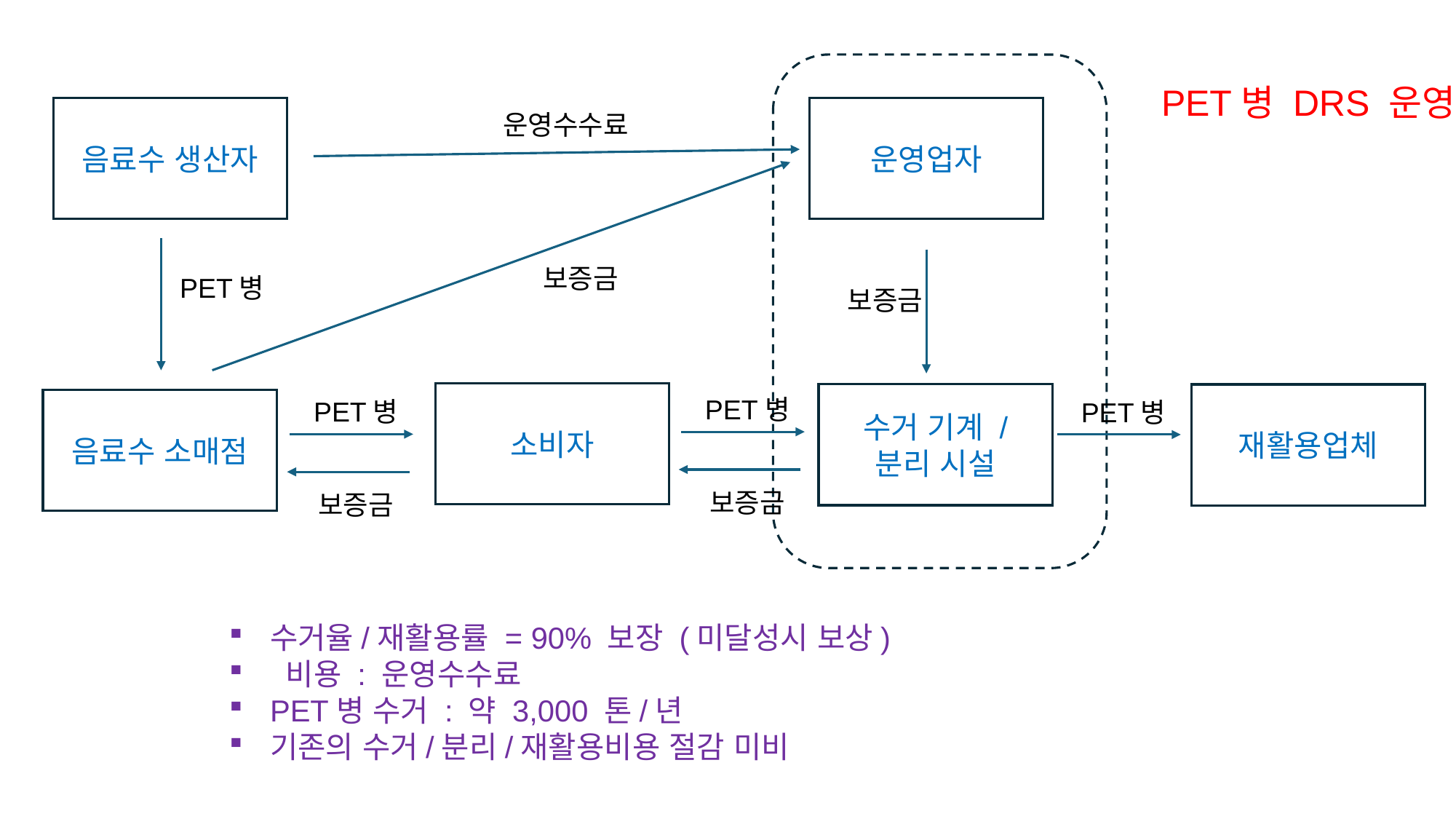

PET병 DRS 운영
음료수 생산자
운영업자
운영수수료
보증금
PET병
보증금
소비자
수거 기계 /
분리 시설
재활용업체
PET병
음료수 소매점
PET병
PET병
보증금
보증금
수거율/재활용률 = 90% 보장 (미달성시 보상)
 비용 : 운영수수료
PET병 수거 : 약 3,000 톤/년
기존의 수거/분리/재활용비용 절감 미비